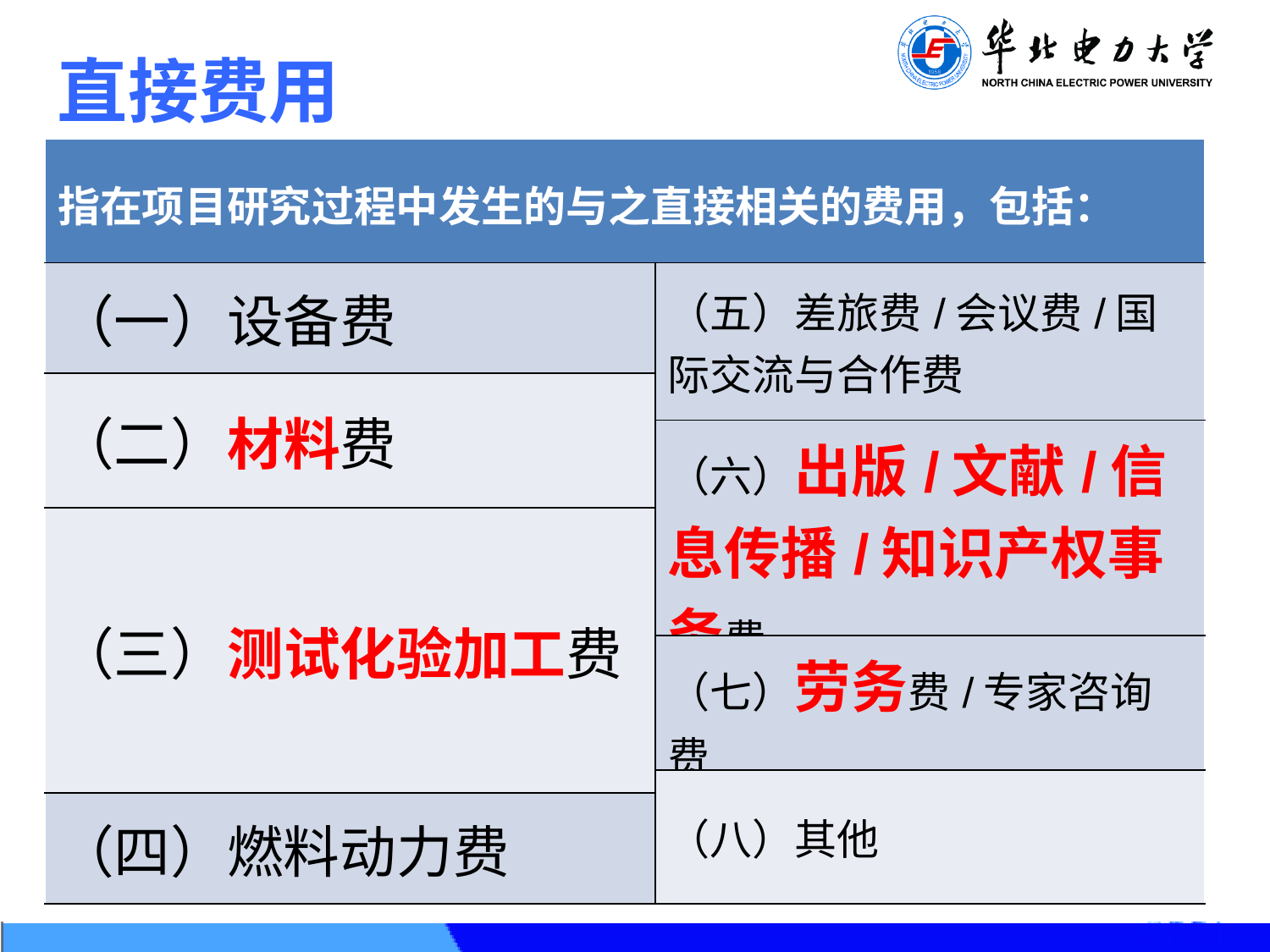

直接费用
| 指在项目研究过程中发生的与之直接相关的费用，包括： |  |
| --- | --- |
| （一）设备费 | （五）差旅费/会议费/国际交流与合作费 |
| （二）材料费 |  |
|  | （六）出版/文献/信息传播/知识产权事务费 |
| （三）测试化验加工费 |  |
|  | （七）劳务费/专家咨询费 |
|  | （八）其他 |
| （四）燃料动力费 |  |